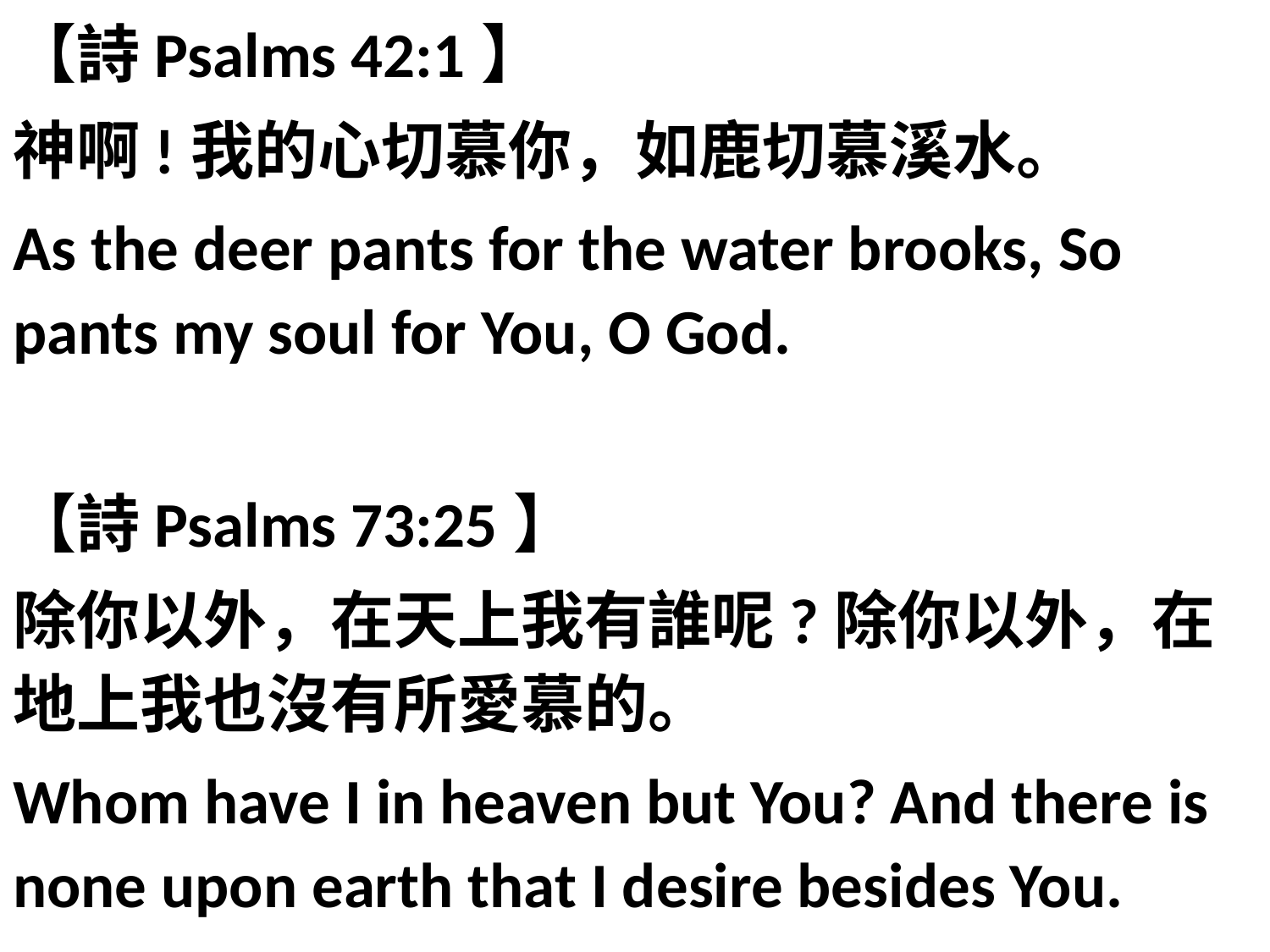

【詩Psalms 42:1】
神啊!我的心切慕你，如鹿切慕溪水。
As the deer pants for the water brooks, So pants my soul for You, O God.

【詩Psalms 73:25】
除你以外，在天上我有誰呢?除你以外，在地上我也沒有所愛慕的。
Whom have I in heaven but You? And there is none upon earth that I desire besides You.